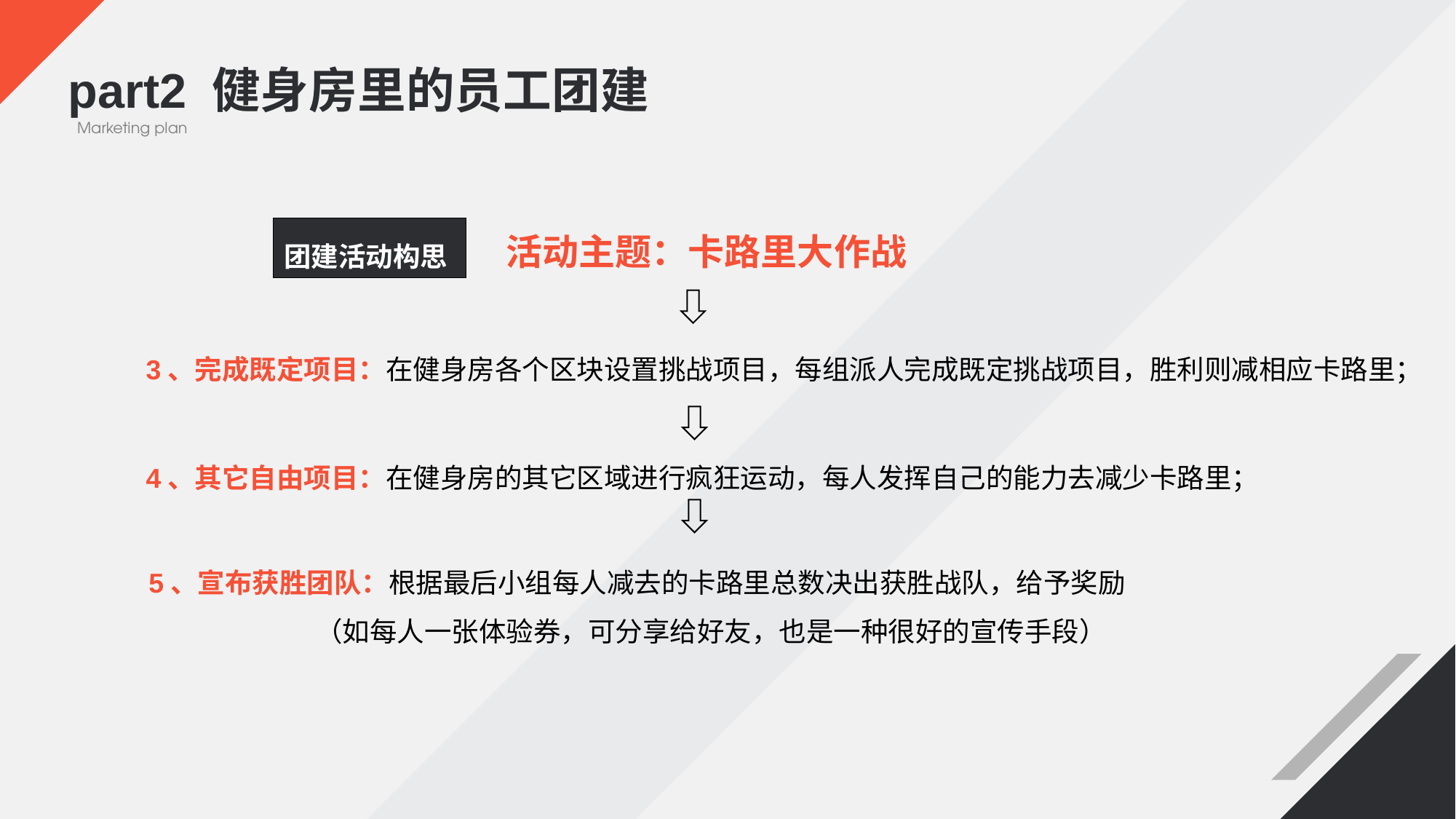

part2 健身房里的员工团建
Marketing plan
活动主题：卡路里大作战
团建活动构思

3、完成既定项目：在健身房各个区块设置挑战项目，每组派人完成既定挑战项目，胜利则减相应卡路里；

4、其它自由项目：在健身房的其它区域进行疯狂运动，每人发挥自己的能力去减少卡路里；

5、宣布获胜团队：根据最后小组每人减去的卡路里总数决出获胜战队，给予奖励
 （如每人一张体验券，可分享给好友，也是一种很好的宣传手段）